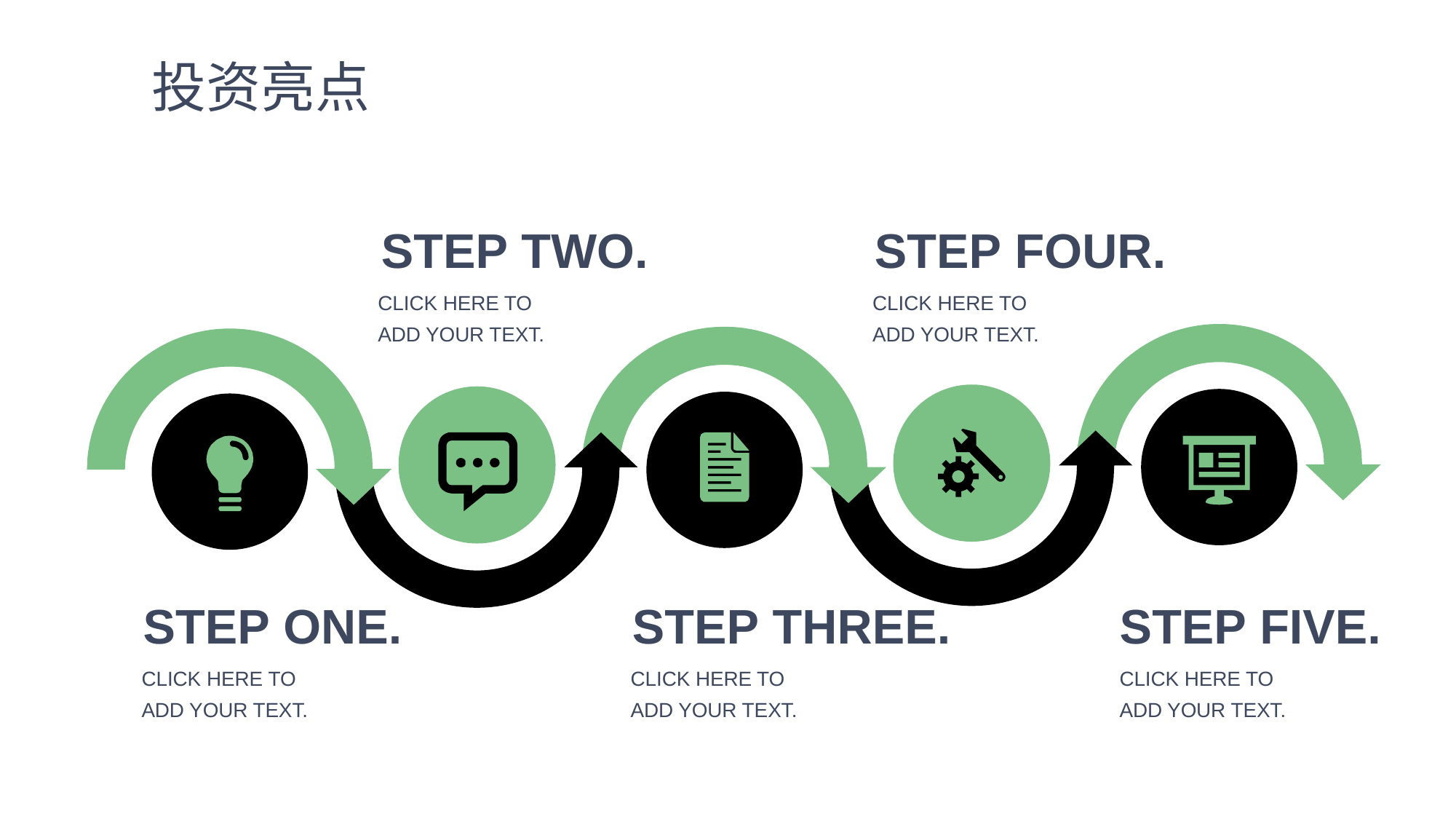

投资亮点
STEP TWO.
STEP FOUR.
CLICK HERE TO ADD YOUR TEXT.
CLICK HERE TO ADD YOUR TEXT.

STEP ONE.
STEP THREE.
STEP FIVE.
CLICK HERE TO ADD YOUR TEXT.
CLICK HERE TO ADD YOUR TEXT.
CLICK HERE TO ADD YOUR TEXT.